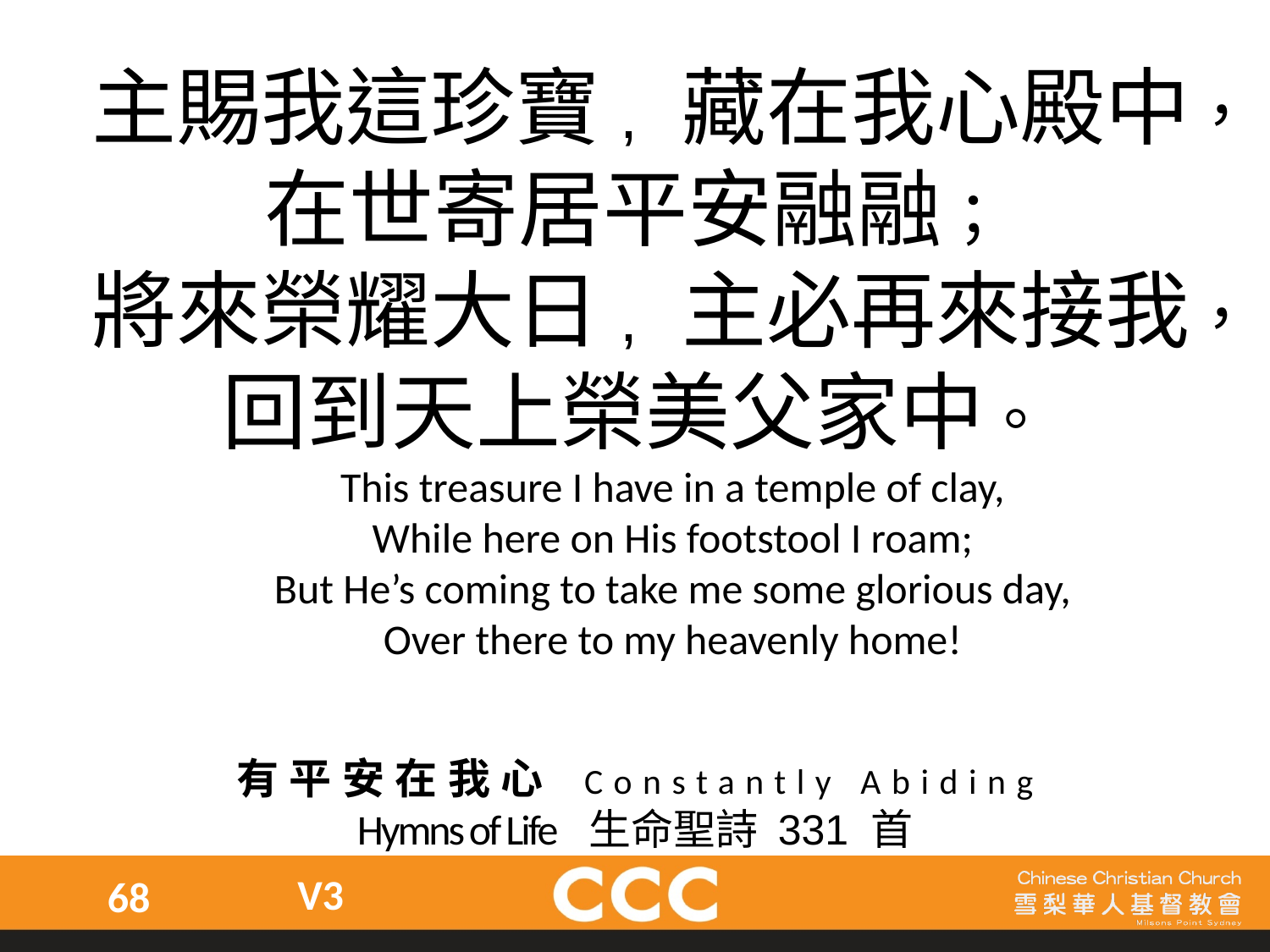

主賜我這珍寶, 藏在我心殿中，在世寄居平安融融；
將來榮耀大日, 主必再來接我，回到天上榮美父家中。
This treasure I have in a temple of clay,
While here on His footstool I roam;
But He’s coming to take me some glorious day,
Over there to my heavenly home!
有平安在我心 Constantly Abiding
Hymns of Life   生命聖詩 331 首
V3
68